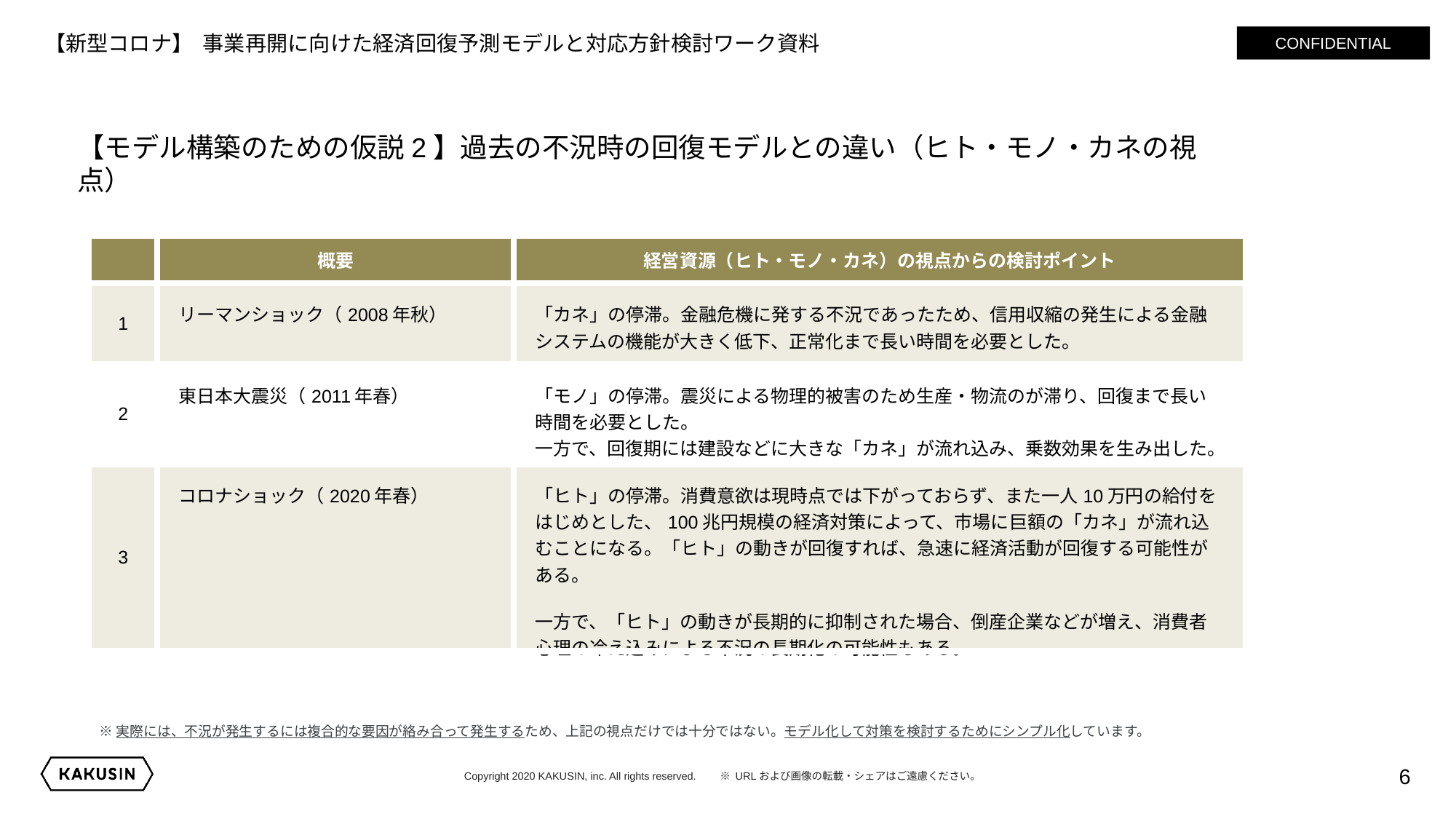

# 【新型コロナ】  事業再開に向けた経済回復予測モデルと対応方針検討ワーク資料
【モデル構築のための仮説2】過去の不況時の回復モデルとの違い（ヒト・モノ・カネの視点）
|  | 概要 | 経営資源（ヒト・モノ・カネ）の視点からの検討ポイント |
| --- | --- | --- |
| 1 | リーマンショック（2008年秋） | 「カネ」の停滞。金融危機に発する不況であったため、信用収縮の発生による金融システムの機能が大きく低下、正常化まで長い時間を必要とした。 |
| 2 | 東日本大震災（2011年春） | 「モノ」の停滞。震災による物理的被害のため生産・物流のが滞り、回復まで長い時間を必要とした。 一方で、回復期には建設などに大きな「カネ」が流れ込み、乗数効果を生み出した。 |
| 3 | コロナショック（2020年春） | 「ヒト」の停滞。消費意欲は現時点では下がっておらず、また一人10万円の給付をはじめとした、100兆円規模の経済対策によって、市場に巨額の「カネ」が流れ込むことになる。「ヒト」の動きが回復すれば、急速に経済活動が回復する可能性がある。 一方で、「ヒト」の動きが長期的に抑制された場合、倒産企業などが増え、消費者心理の冷え込みによる不況の長期化の可能性もある。 |
※実際には、不況が発生するには複合的な要因が絡み合って発生するため、上記の視点だけでは十分ではない。モデル化して対策を検討するためにシンプル化しています。
6